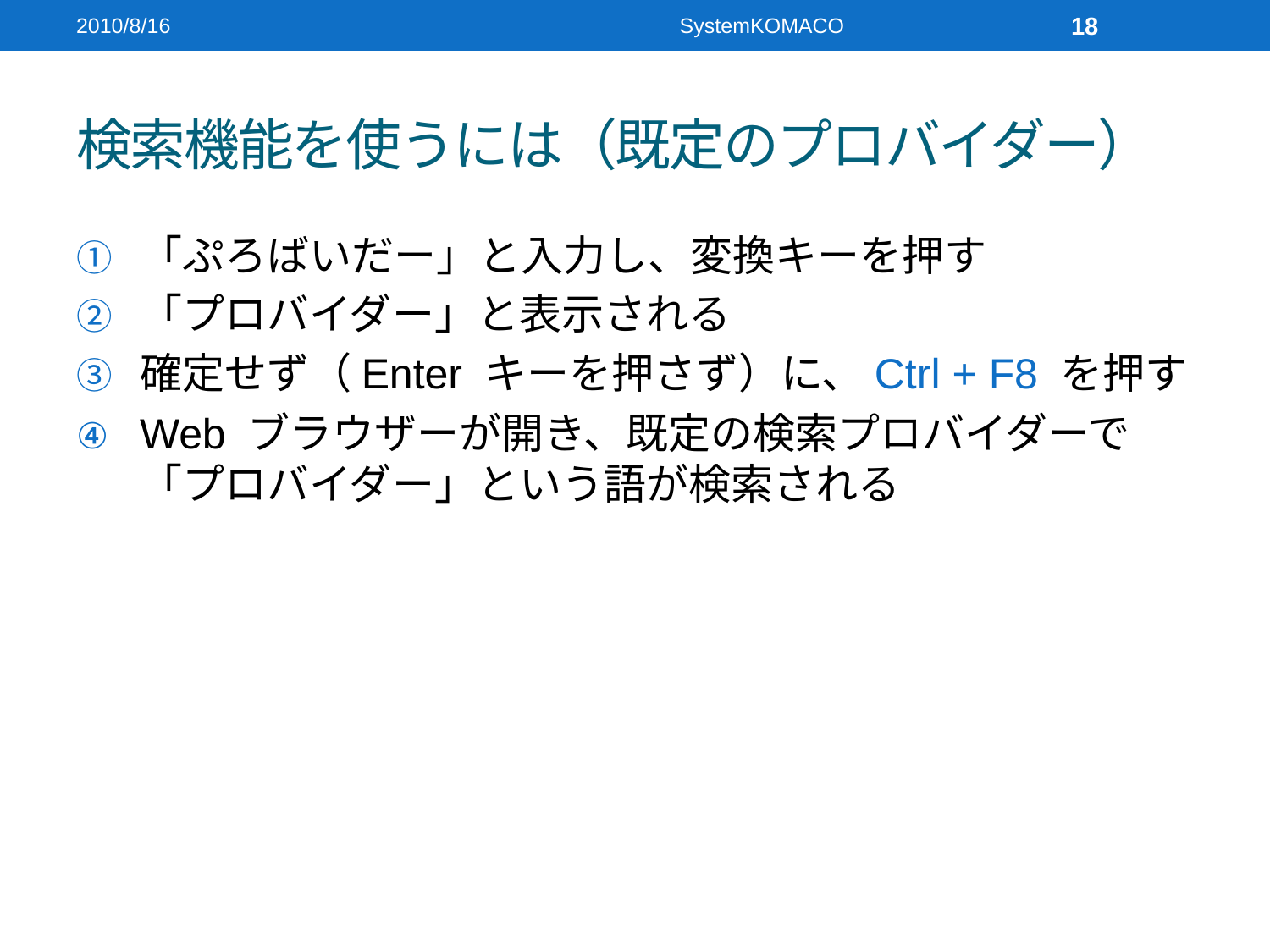

2010/8/16
SystemKOMACO
18
# 検索機能を使うには（既定のプロバイダー）
「ぷろばいだー」と入力し、変換キーを押す
「プロバイダー」と表示される
確定せず（Enter キーを押さず）に、Ctrl + F8 を押す
Web ブラウザーが開き、既定の検索プロバイダーで「プロバイダー」という語が検索される